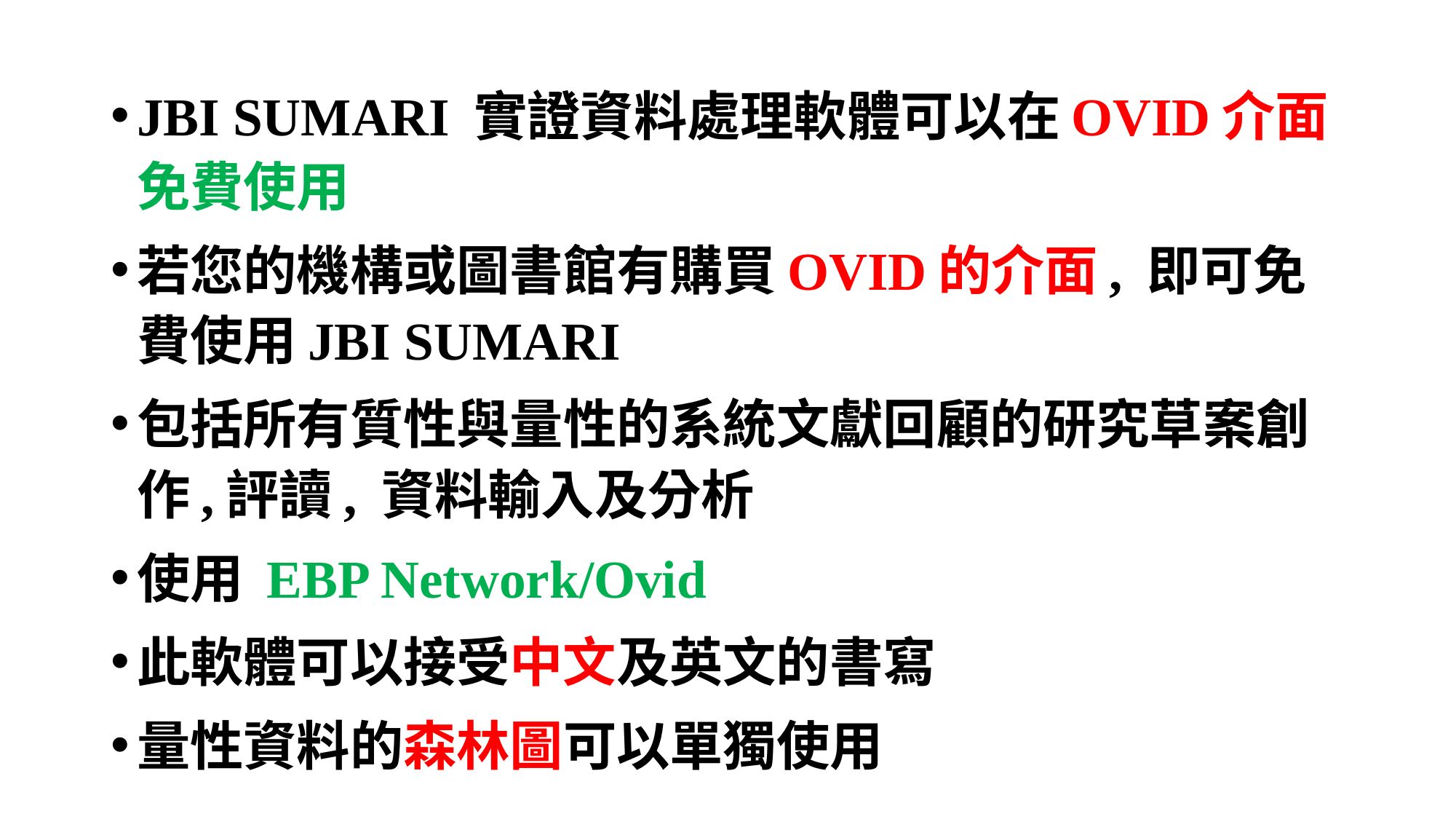

JBI SUMARI 實證資料處理軟體可以在OVID介面免費使用
若您的機構或圖書館有購買OVID的介面, 即可免費使用JBI SUMARI
包括所有質性與量性的系統文獻回顧的研究草案創作,評讀, 資料輸入及分析
使用 EBP Network/Ovid
此軟體可以接受中文及英文的書寫
量性資料的森林圖可以單獨使用